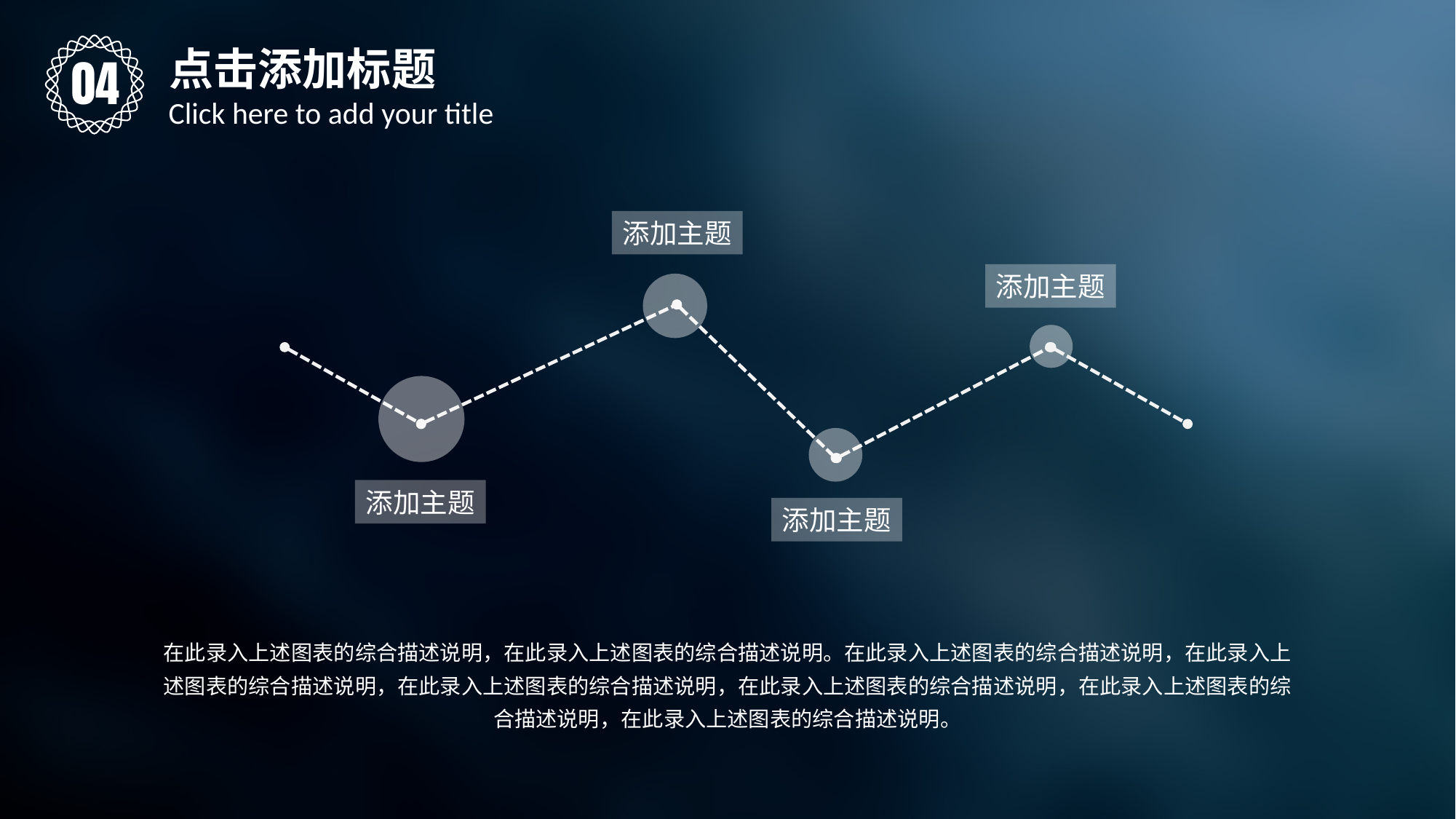

点击添加标题
04
Click here to add your title
添加主题
添加主题

添加主题
添加主题
在此录入上述图表的综合描述说明，在此录入上述图表的综合描述说明。在此录入上述图表的综合描述说明，在此录入上述图表的综合描述说明，在此录入上述图表的综合描述说明，在此录入上述图表的综合描述说明，在此录入上述图表的综合描述说明，在此录入上述图表的综合描述说明。